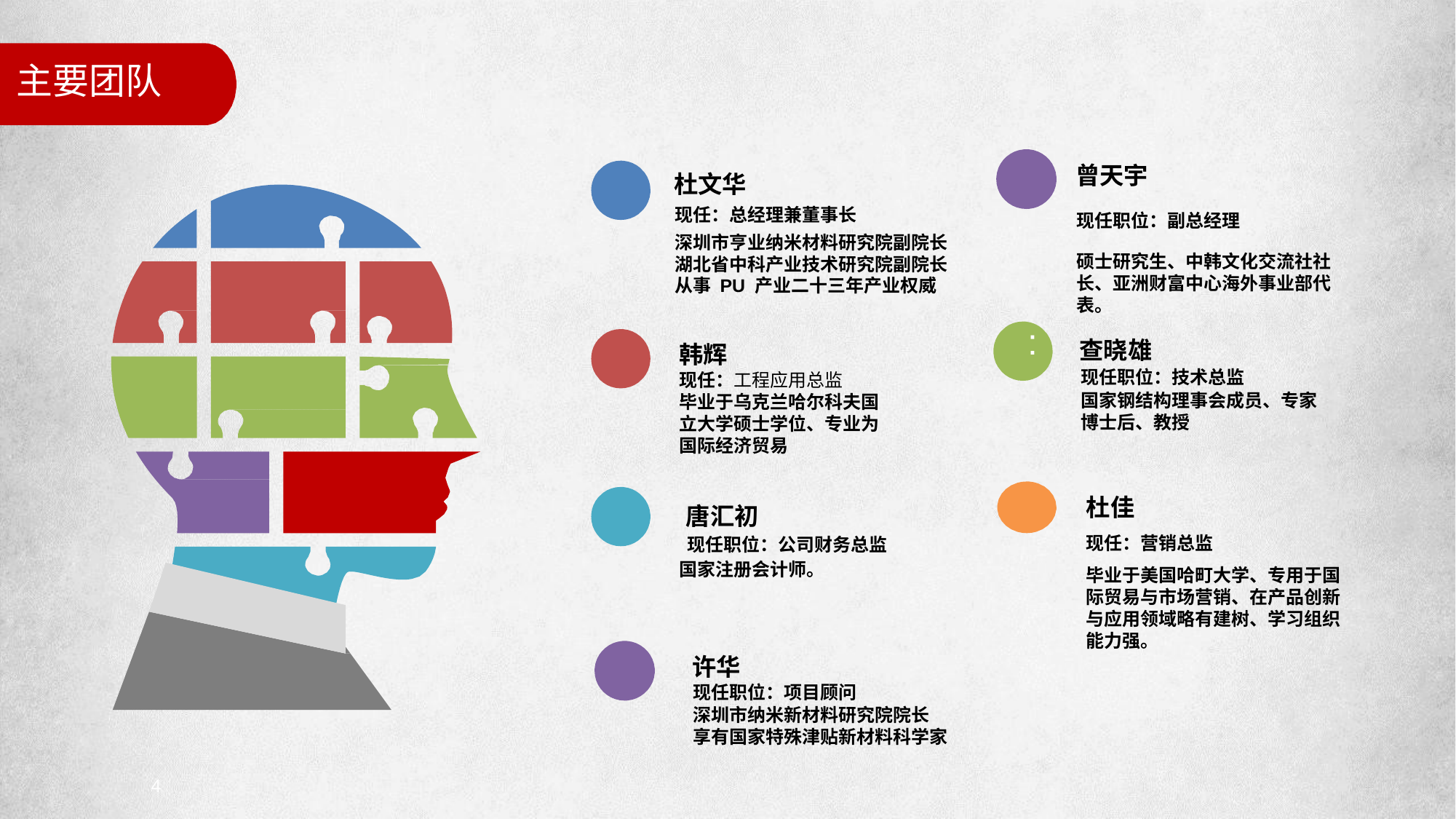

主要团队

曾天宇
现任职位：副总经理
硕士研究生、中韩文化交流社社 长、亚洲财富中心海外事业部代 表。

杜文华
现任：总经理兼董事长
深圳市亨业纳米材料研究院副院长 湖北省中科产业技术研究院副院长 从事 PU 产业二十三年产业权威

:

查晓雄
现任职位：技术总监
国家钢结构理事会成员、专家 博士后、教授
韩辉
现任：工程应用总监
毕业于乌克兰哈尔科夫国立大学硕士学位、专业为国际经济贸易

杜佳
现任：营销总监
毕业于美国哈町大学、专用于国 际贸易与市场营销、在产品创新与应用领域略有建树、学习组织能力强。

唐汇初
现任职位：公司财务总监 国家注册会计师。

许华
现任职位：项目顾问
深圳市纳米新材料研究院院长 享有国家特殊津贴新材料科学家
4